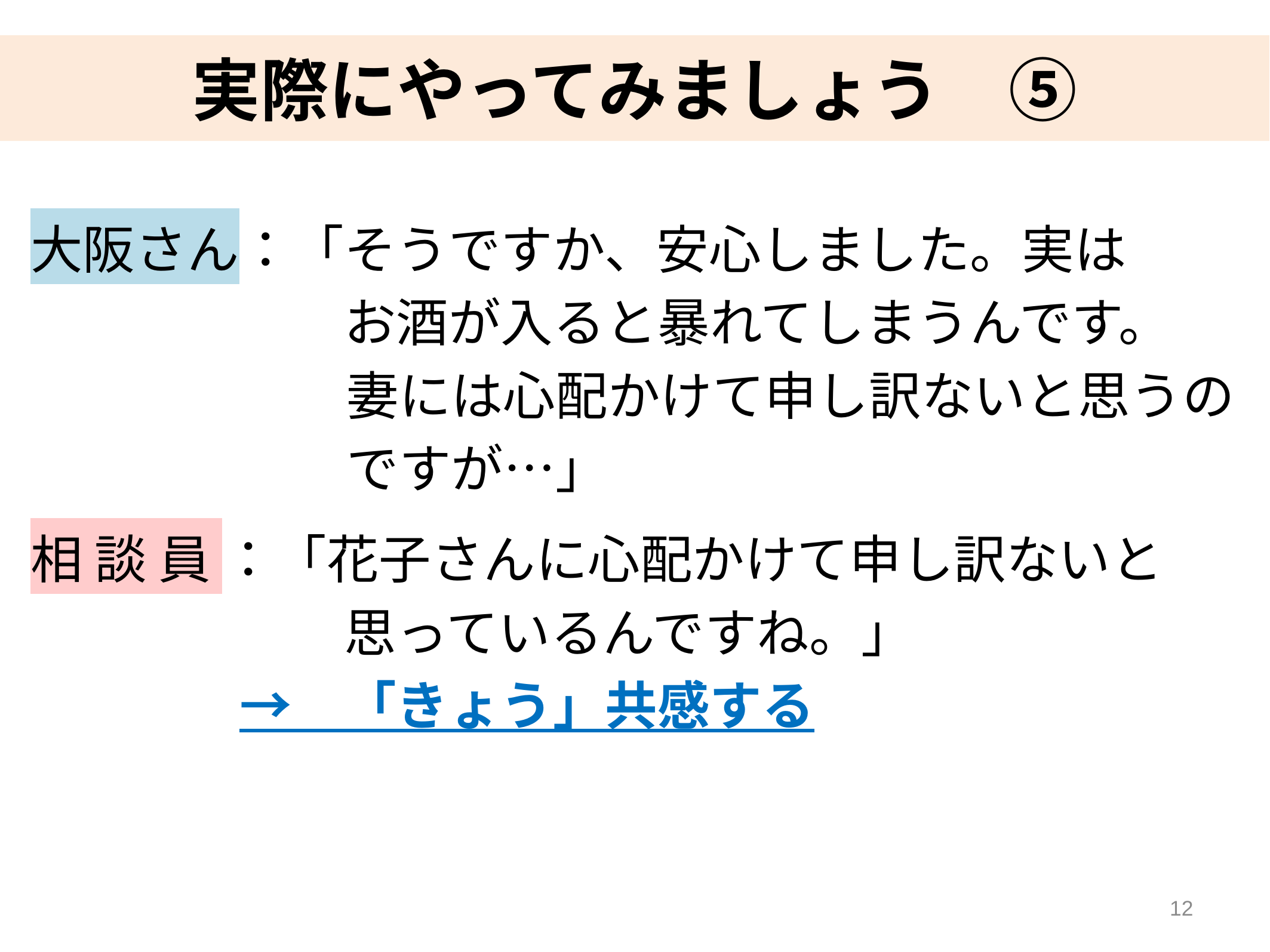

# 実際にやってみましょう　⑤
大阪さん：「そうですか、安心しました。実は
　　　　　　お酒が入ると暴れてしまうんです。
　　妻には心配かけて申し訳ないと思うの
　　ですが…」

相 談 員 ：「花子さんに心配かけて申し訳ないと
　　　　　　思っているんですね。」
　　　　→　「きょう」共感する
12